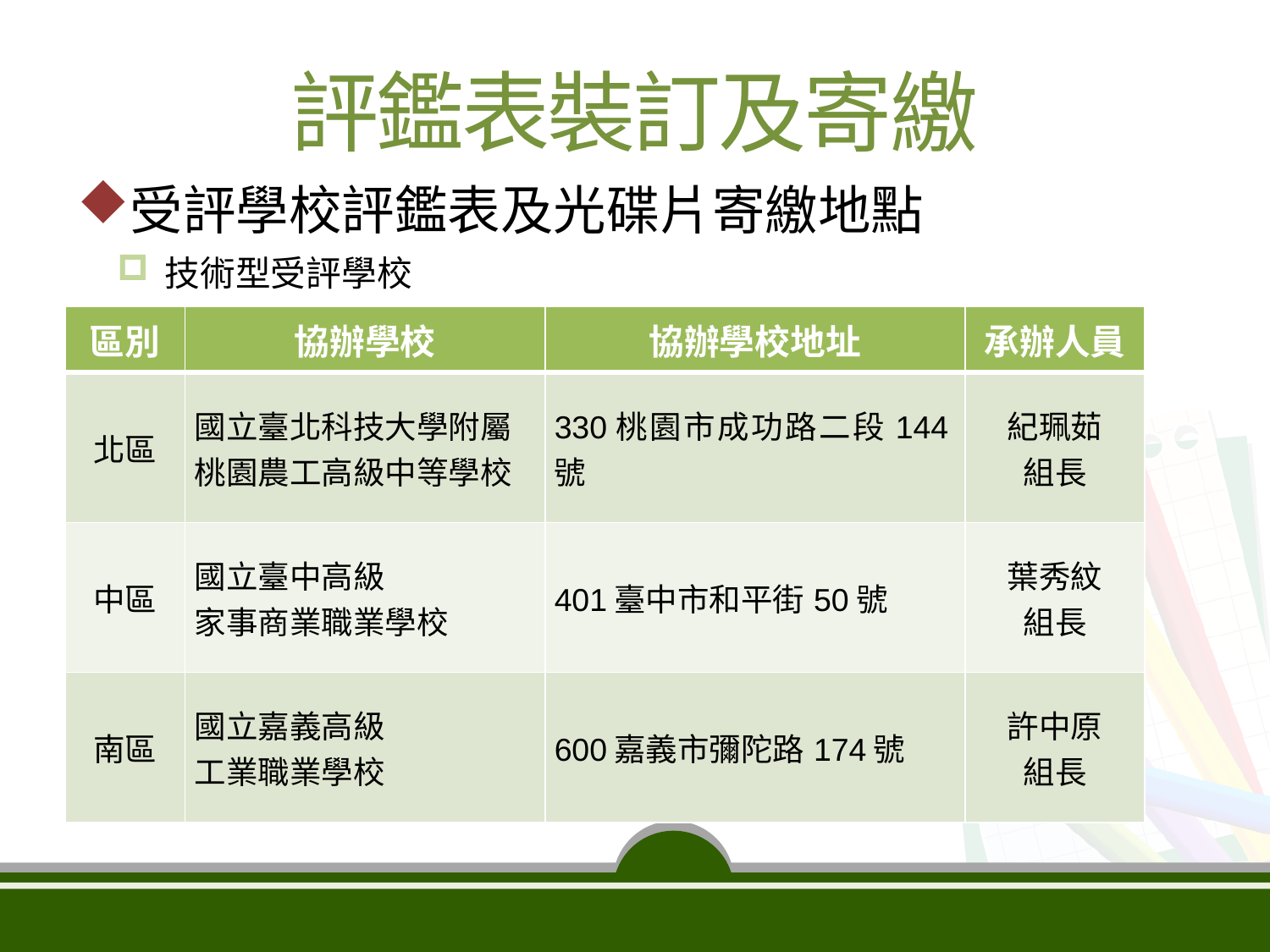

評鑑表裝訂及寄繳
受評學校評鑑表及光碟片寄繳地點
技術型受評學校

| 區別 | 協辦學校 | 協辦學校地址 | 承辦人員 |
| --- | --- | --- | --- |
| 北區 | 國立臺北科技大學附屬桃園農工高級中等學校 | 330桃園市成功路二段144號 | 紀珮茹 組長 |
| 中區 | 國立臺中高級 家事商業職業學校 | 401臺中市和平街50號 | 葉秀紋 組長 |
| 南區 | 國立嘉義高級 工業職業學校 | 600嘉義市彌陀路174號 | 許中原 組長 |